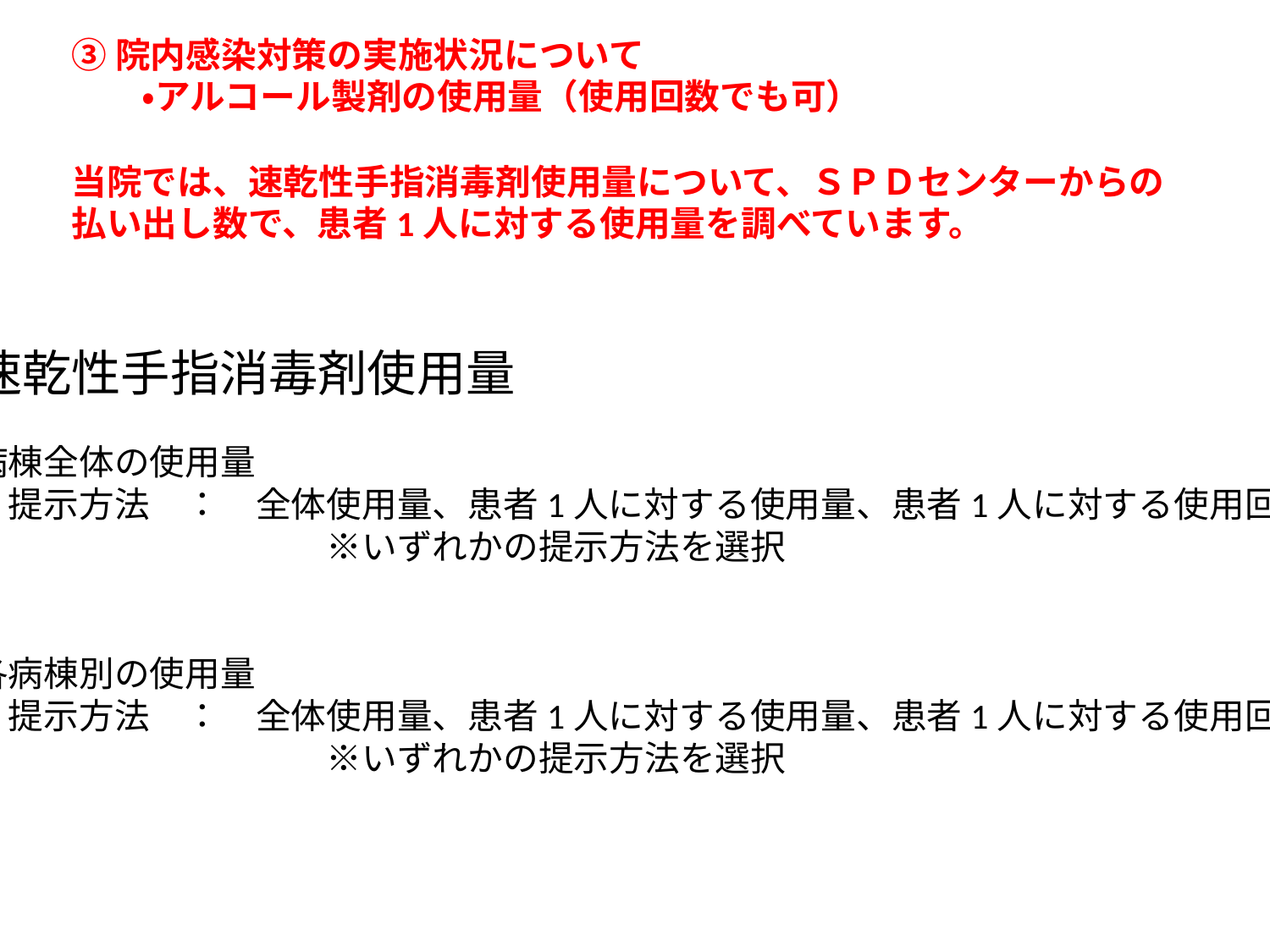

③院内感染対策の実施状況について
　　・アルコール製剤の使用量（使用回数でも可）

当院では、速乾性手指消毒剤使用量について、ＳＰＤセンターからの
払い出し数で、患者1人に対する使用量を調べています。
速乾性手指消毒剤使用量

病棟全体の使用量
　提示方法　：　全体使用量、患者1人に対する使用量、患者1人に対する使用回数
　　　　　　　　　　※いずれかの提示方法を選択

各病棟別の使用量
　提示方法　：　全体使用量、患者1人に対する使用量、患者1人に対する使用回数
　　　　　　　　　　※いずれかの提示方法を選択